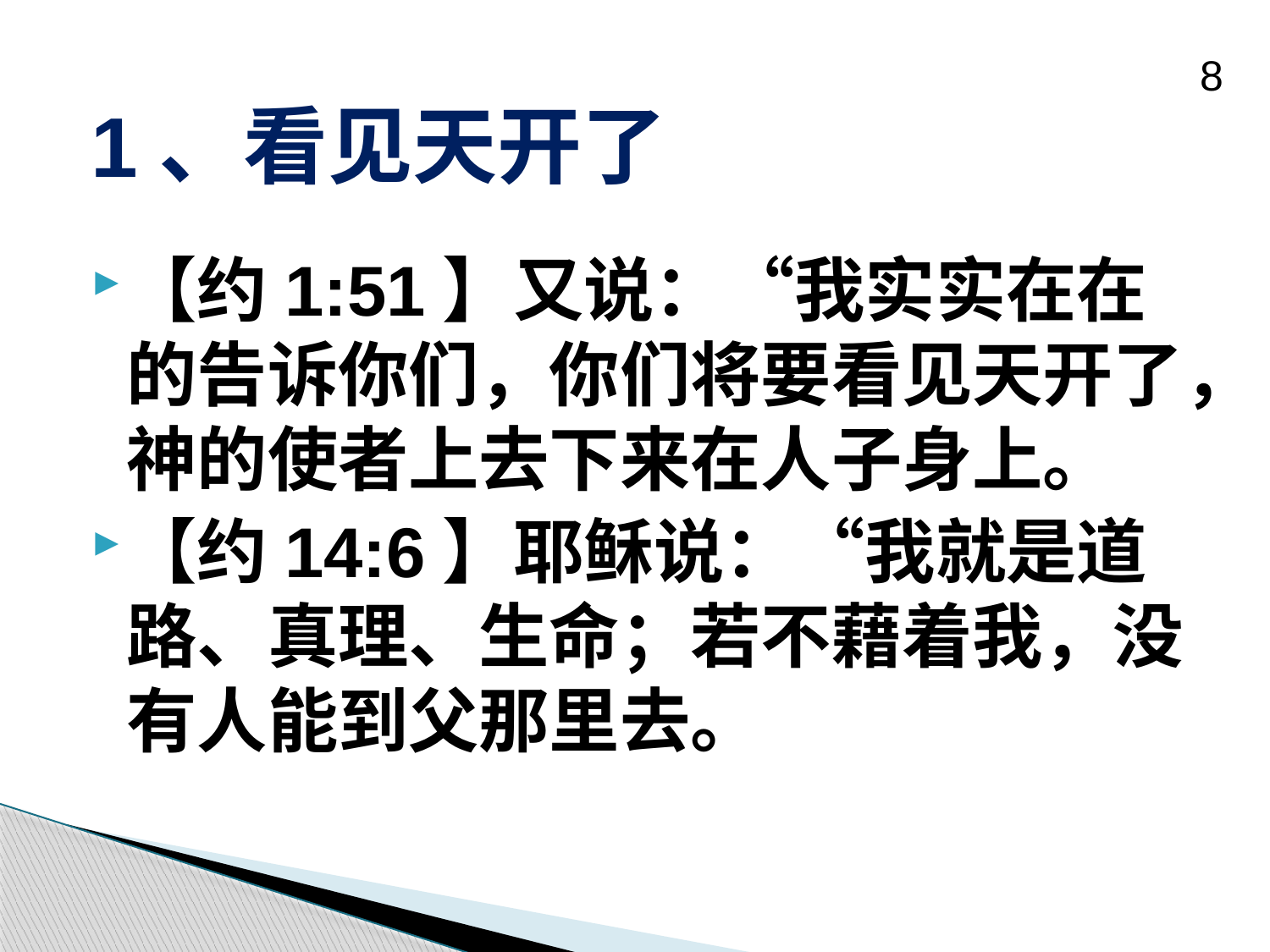

8
1、看见天开了

【约1:51】又说：“我实实在在的告诉你们，你们将要看见天开了，神的使者上去下来在人子身上。
【约14:6】耶稣说：“我就是道路、真理、生命；若不藉着我，没有人能到父那里去。